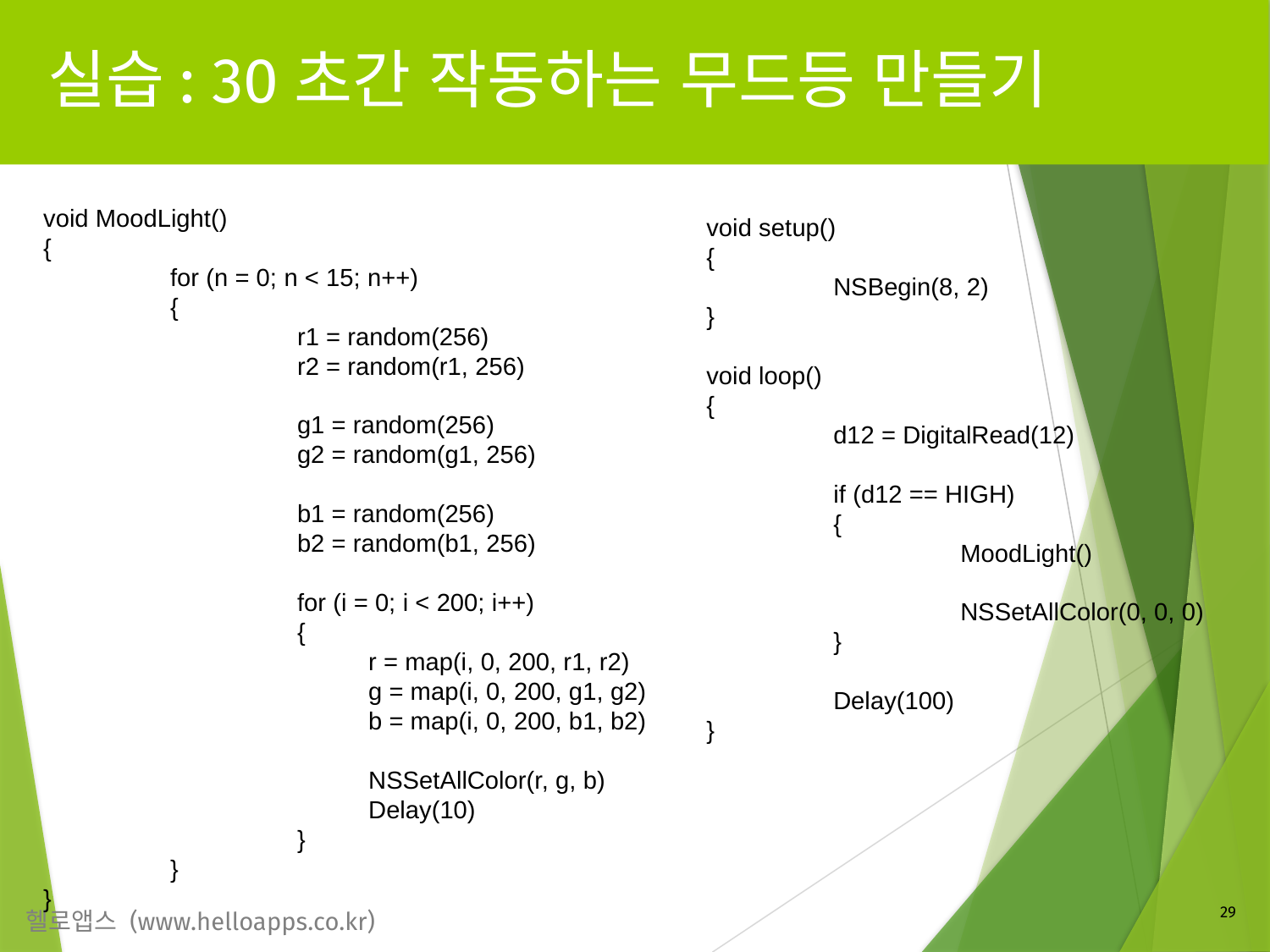

# 실습: 30초간 작동하는 무드등 만들기

        void setup()
        {
	        NSBegin(8, 2)
        }

        void loop()
        {
	        d12 = DigitalRead(12)

	        if (d12 == HIGH)
	        {
		        MoodLight()

		        NSSetAllColor(0, 0, 0)
	        }

	        Delay(100)
        }
        void MoodLight()
        {
	        for (n = 0; n < 15; n++)
	        {
		        r1 = random(256)
		        r2 = random(r1, 256)

		        g1 = random(256)
		        g2 = random(g1, 256)

		        b1 = random(256)
		        b2 = random(b1, 256)

		        for (i = 0; i < 200; i++)
		        {
			r = map(i, 0, 200, r1, r2)
			g = map(i, 0, 200, g1, g2)
			b = map(i, 0, 200, b1, b2)

			NSSetAllColor(r, g, b)
			Delay(10)
		        }
	        }
        }
29